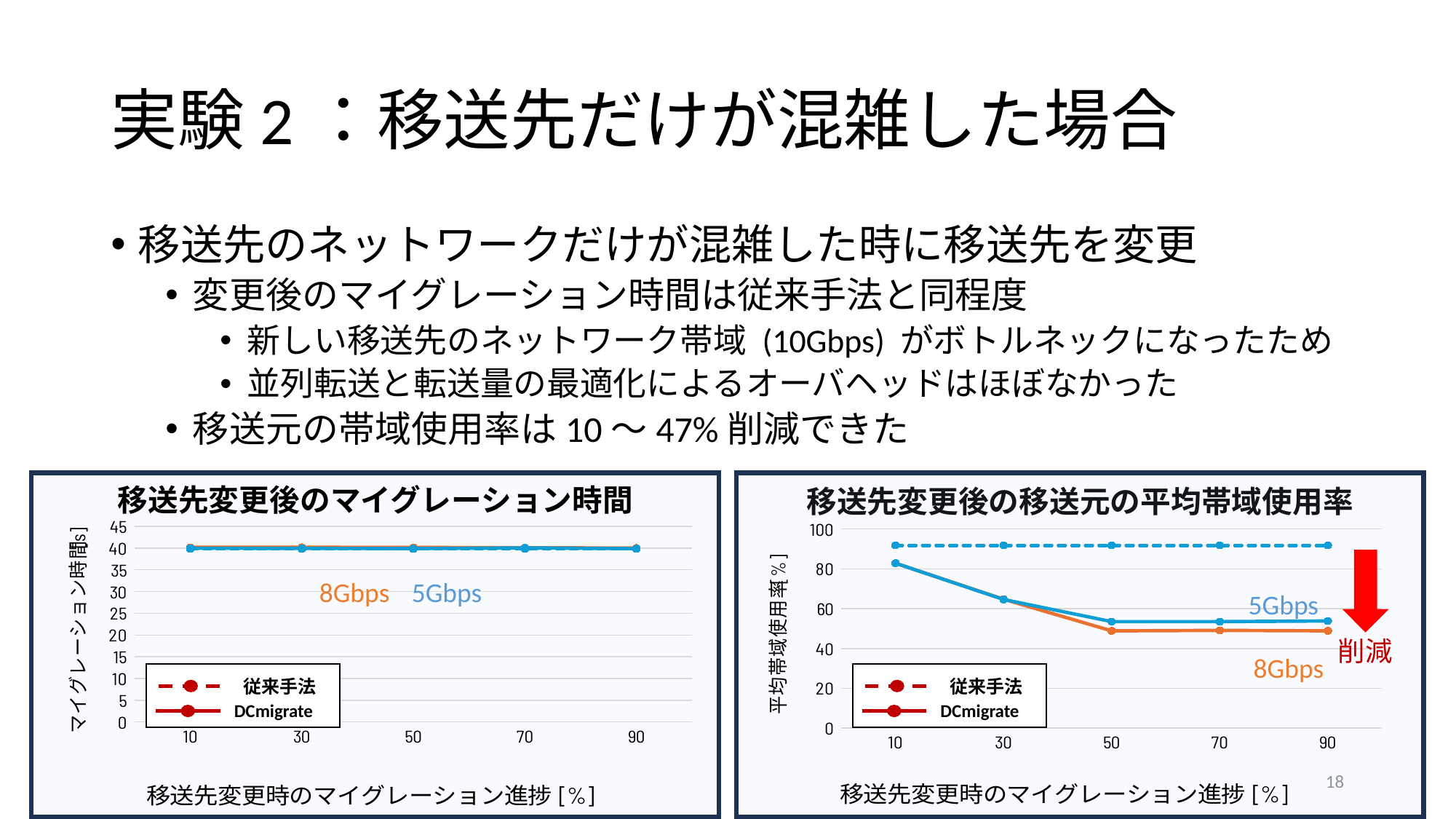

# 実験2：移送先だけが混雑した場合
移送先のネットワークだけが混雑した時に移送先を変更
変更後のマイグレーション時間は従来手法と同程度
新しい移送先のネットワーク帯域 (10Gbps) がボトルネックになったため
並列転送と転送量の最適化によるオーバヘッドはほぼなかった
移送元の帯域使用率は10～47%削減できた

移送先変更後のマイグレーション時間

### Chart

| Category |  |  |  |  |
|---|---|---|---|---|
| 10 | 82.84664648218038 | 91.794159436514 | 82.84405161176686 | 91.794159436514 |
| 30 | 64.7524367458781 | 91.794159436514 | 64.6047632462311 | 91.794159436514 |
| 50 | 48.82825336235797 | 91.794159436514 | 53.49023399071388 | 91.794159436514 |
| 70 | 49.0721784140732 | 91.794159436514 | 53.48452673236467 | 91.794159436514 |
| 90 | 48.854545376288186 | 91.794159436514 | 53.80514527853294 | 91.794159436514 |
移送先変更後の移送元の平均帯域使用率

### Chart

| Category |  |  |  |  |
|---|---|---|---|---|
| 10 | 40.169200000000004 | 39.785666666666664 | 39.969800000000006 | 39.785666666666664 |
| 30 | 40.1878 | 39.785666666666664 | 39.9454 | 39.785666666666664 |
| 50 | 40.1498 | 39.785666666666664 | 39.887600000000006 | 39.785666666666664 |
| 70 | 40.087599999999995 | 39.785666666666664 | 40.0418 | 39.785666666666664 |
| 90 | 40.0172 | 39.785666666666664 | 39.873200000000004 | 39.785666666666664 |
8Gbps
5Gbps
5Gbps
削減
8Gbps

従来手法

DCmigrate

従来手法

DCmigrate

18